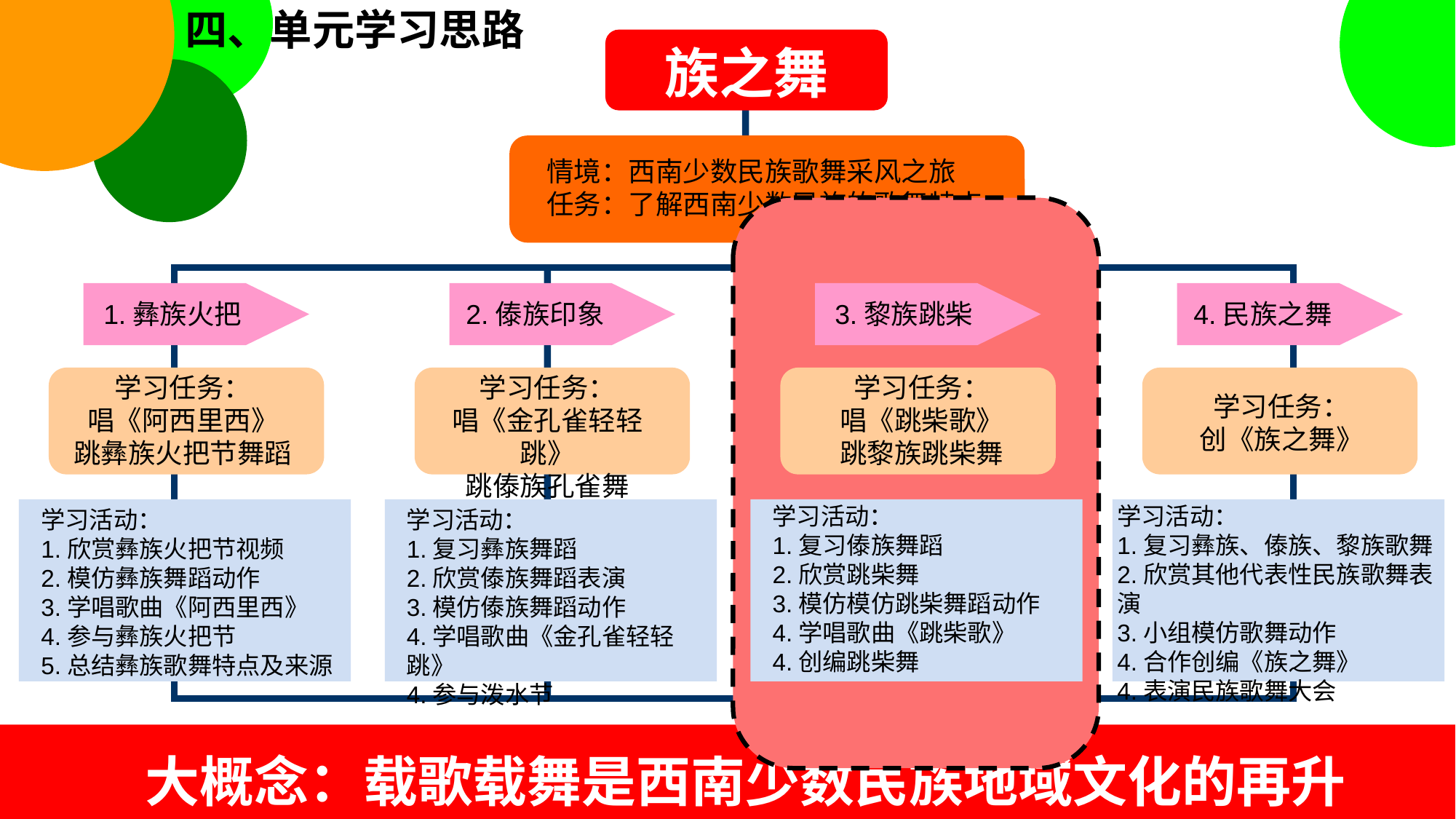

四、单元学习思路

族之舞

情境：西南少数民族歌舞采风之旅
任务：了解西南少数民族的歌舞特点

1.彝族火把
2.傣族印象
3.黎族跳柴
4.民族之舞
学习任务：
唱《阿西里西》
跳彝族火把节舞蹈
学习任务：
唱《金孔雀轻轻跳》
跳傣族孔雀舞
学习任务：
唱《跳柴歌》
跳黎族跳柴舞
学习任务：
创《族之舞》
学习活动：
1.复习傣族舞蹈
2.欣赏跳柴舞
3.模仿模仿跳柴舞蹈动作
4.学唱歌曲《跳柴歌》
4.创编跳柴舞
学习活动：
1.复习彝族、傣族、黎族歌舞
2.欣赏其他代表性民族歌舞表演
3.小组模仿歌舞动作
4.合作创编《族之舞》
4.表演民族歌舞大会
学习活动：
1.欣赏彝族火把节视频
2.模仿彝族舞蹈动作
3.学唱歌曲《阿西里西》
4.参与彝族火把节
5.总结彝族歌舞特点及来源
学习活动：
1.复习彝族舞蹈
2.欣赏傣族舞蹈表演
3.模仿傣族舞蹈动作
4.学唱歌曲《金孔雀轻轻跳》
4.参与泼水节

大概念：载歌载舞是西南少数民族地域文化的再升华